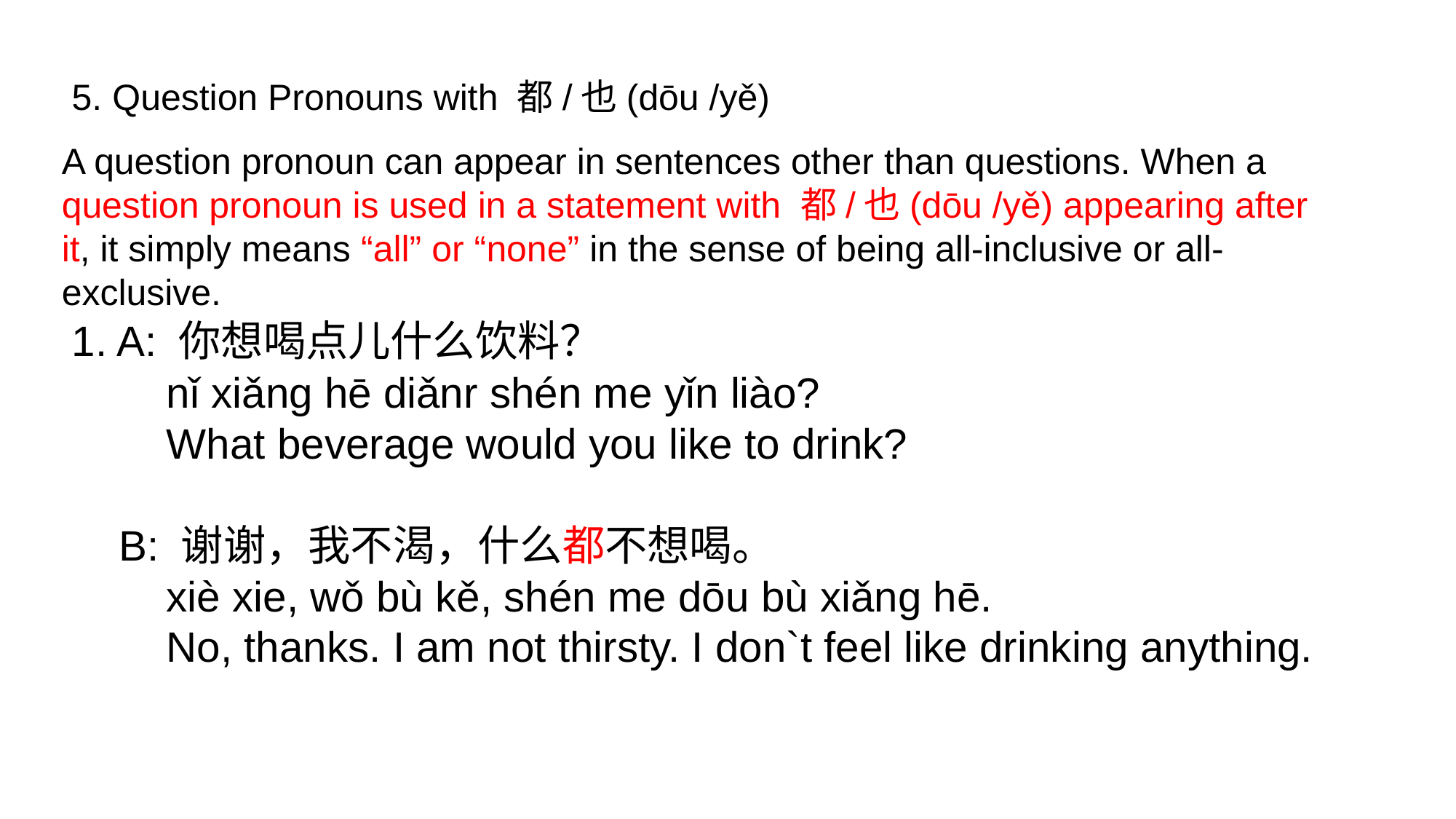

5. Question Pronouns with 都/也(dōu /yě)
A question pronoun can appear in sentences other than questions. When a question pronoun is used in a statement with 都/也(dōu /yě) appearing after it, it simply means “all” or “none” in the sense of being all-inclusive or all-exclusive.
1. A: 你想喝点儿什么饮料？
        nǐ xiǎng hē diǎnr shén me yǐn liào?
        What beverage would you like to drink?

    B: 谢谢，我不渴，什么都不想喝。
        xiè xie, wǒ bù kě, shén me dōu bù xiǎng hē.
        No, thanks. I am not thirsty. I don`t feel like drinking anything.